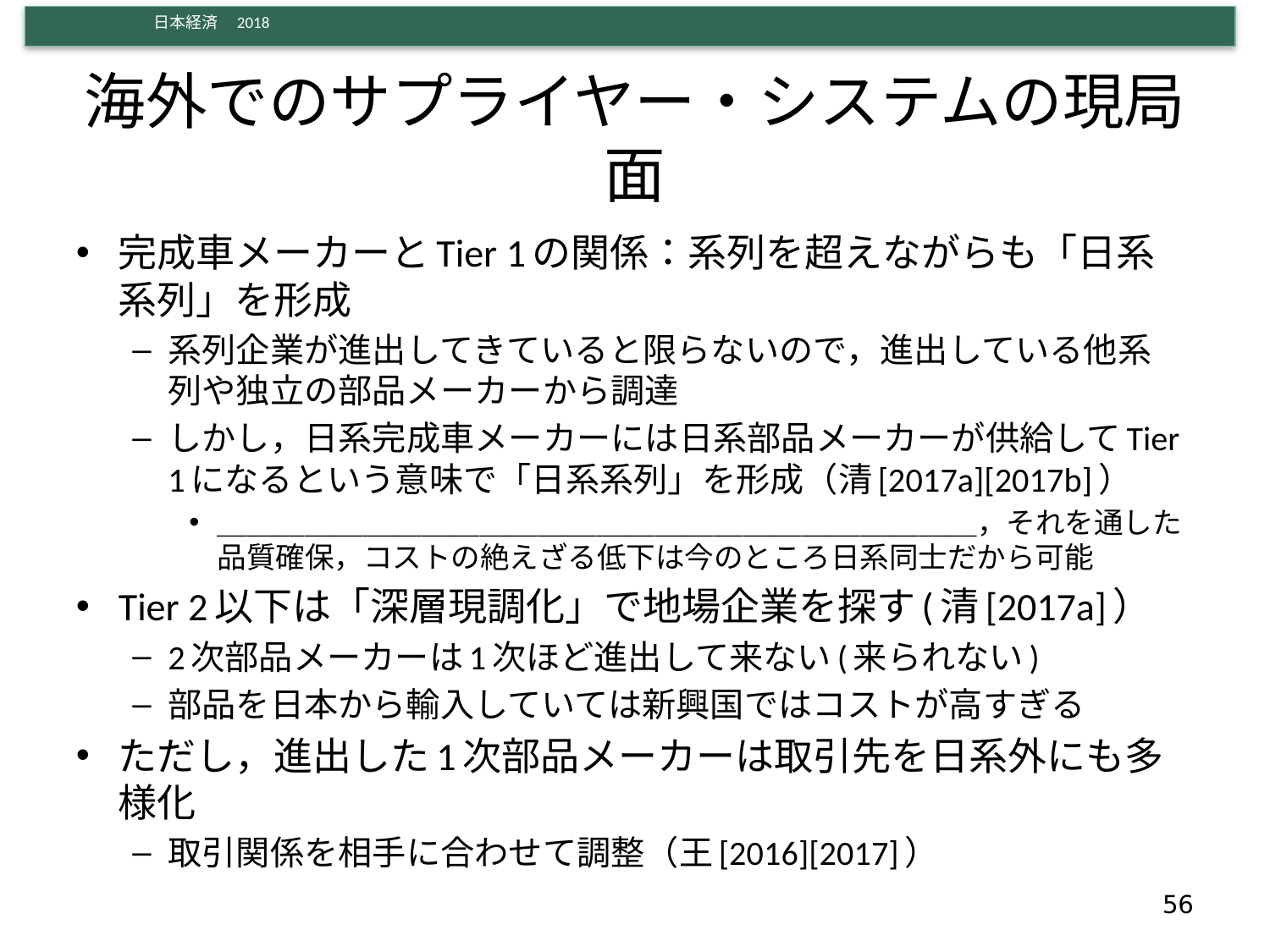

# 海外でのサプライヤー・システムの現局面
完成車メーカーとTier 1の関係：系列を超えながらも「日系系列」を形成
系列企業が進出してきていると限らないので，進出している他系列や独立の部品メーカーから調達
しかし，日系完成車メーカーには日系部品メーカーが供給してTier 1になるという意味で「日系系列」を形成（清[2017a][2017b]）
＿＿＿＿＿＿＿＿＿＿＿＿＿＿＿＿＿＿＿＿＿＿＿＿＿＿，それを通した品質確保，コストの絶えざる低下は今のところ日系同士だから可能
Tier 2以下は「深層現調化」で地場企業を探す(清[2017a]）
2次部品メーカーは1次ほど進出して来ない(来られない)
部品を日本から輸入していては新興国ではコストが高すぎる
ただし，進出した1次部品メーカーは取引先を日系外にも多様化
取引関係を相手に合わせて調整（王[2016][2017]）

56